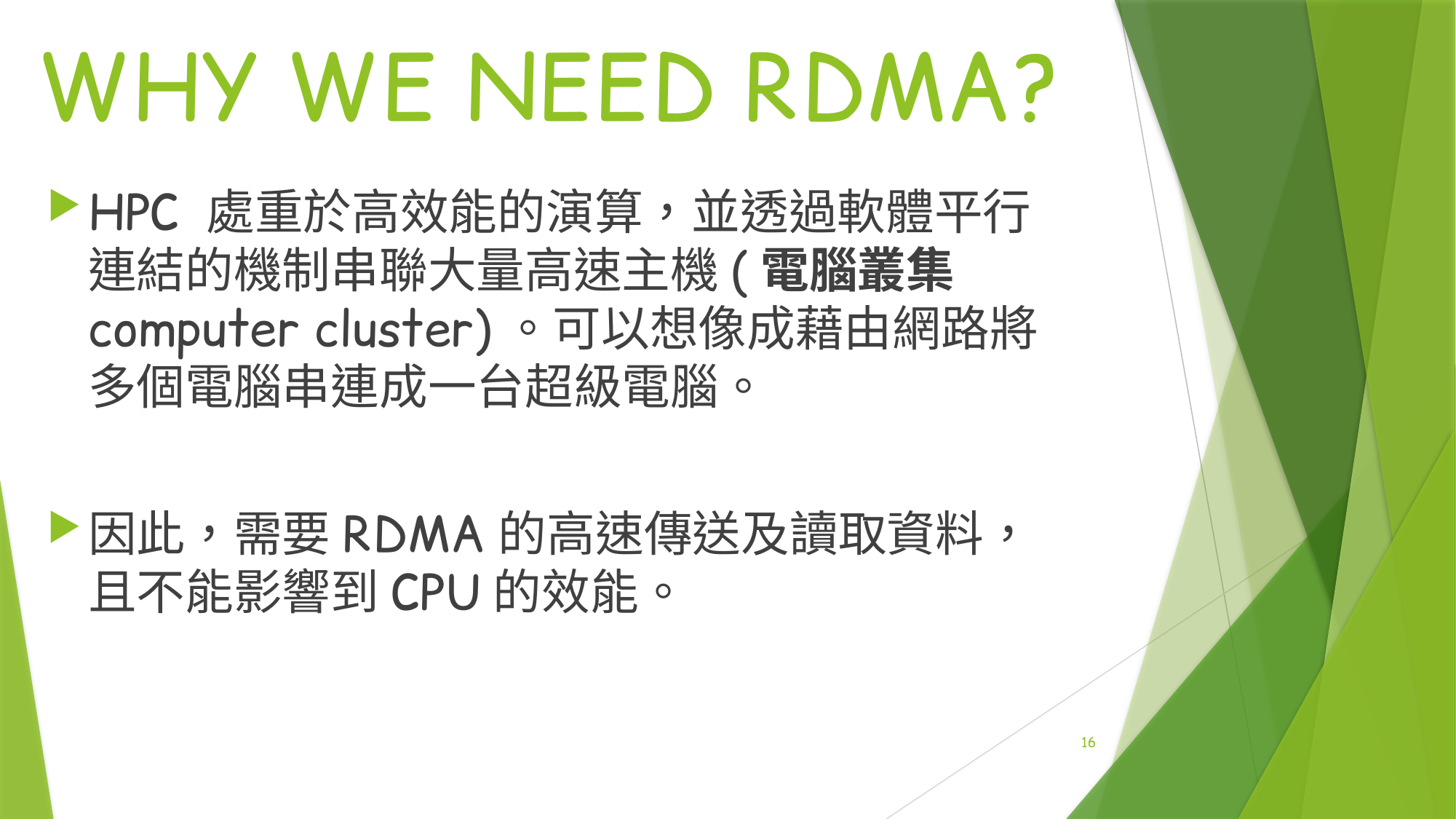

# WHY WE NEED RDMA?
HPC 處重於高效能的演算，並透過軟體平行連結的機制串聯大量高速主機(電腦叢集 computer cluster)。可以想像成藉由網路將多個電腦串連成一台超級電腦。

因此，需要RDMA的高速傳送及讀取資料，且不能影響到CPU的效能。

16